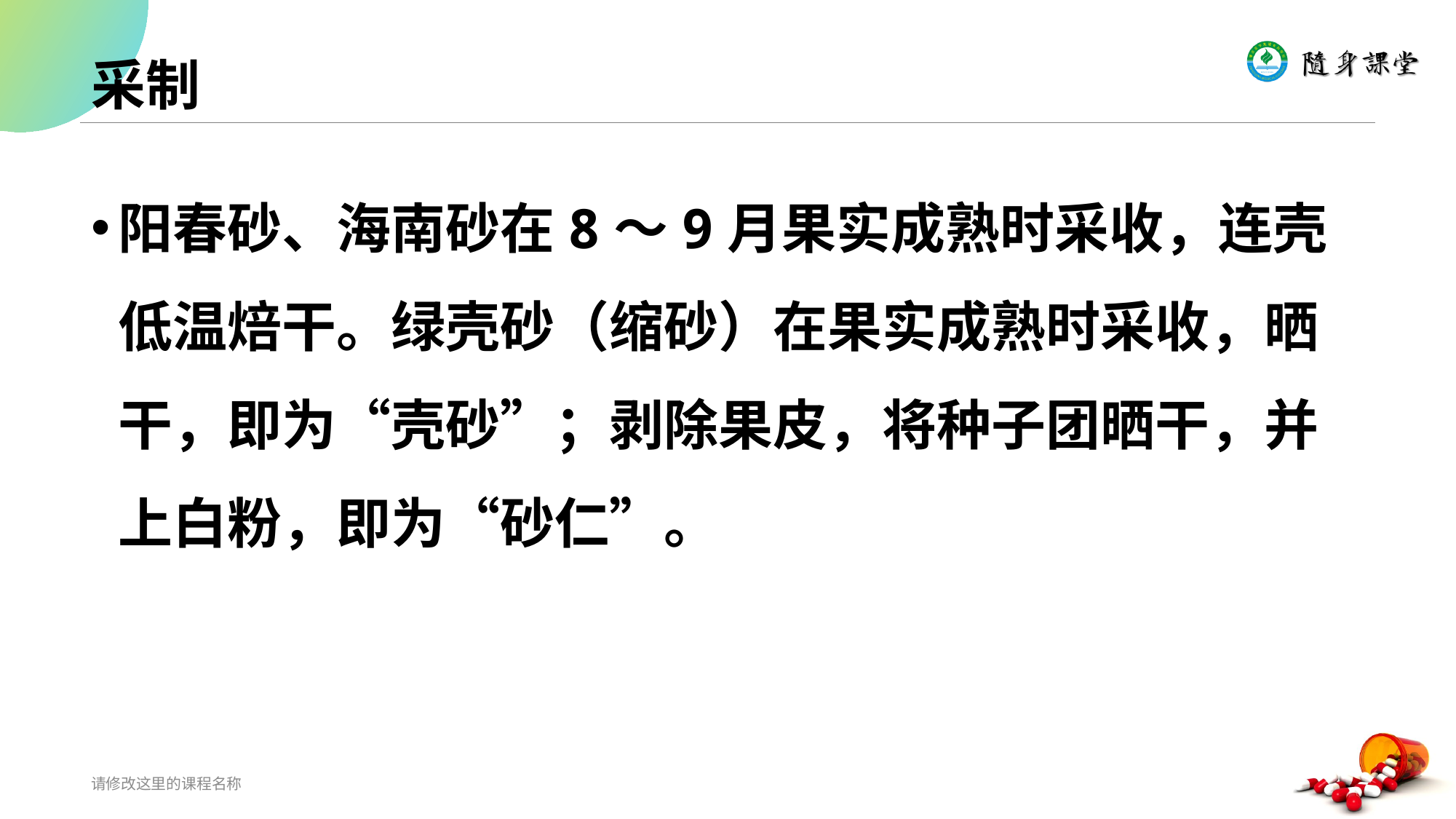

# 采制
阳春砂、海南砂在8～9月果实成熟时采收，连壳低温焙干。绿壳砂（缩砂）在果实成熟时采收，晒干，即为“壳砂”；剥除果皮，将种子团晒干，并上白粉，即为“砂仁”。
请修改这里的课程名称
8